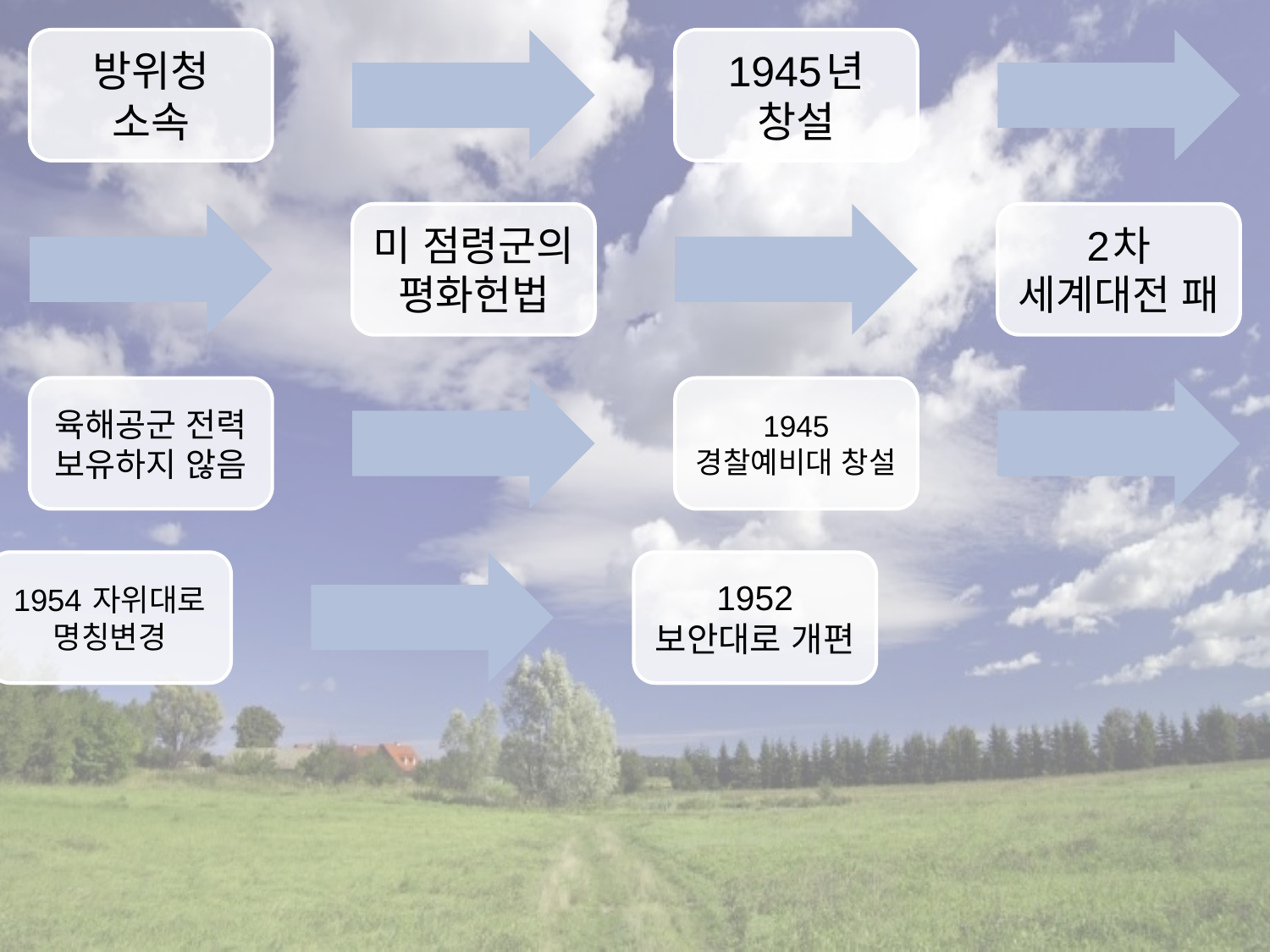

방위청 소속
1945년 창설
2차 세계대전 패
미 점령군의 평화헌법
육해공군 전력 보유하지 않음
1945 경찰예비대 창설
1952 보안대로 개편
1954 자위대로 명칭변경